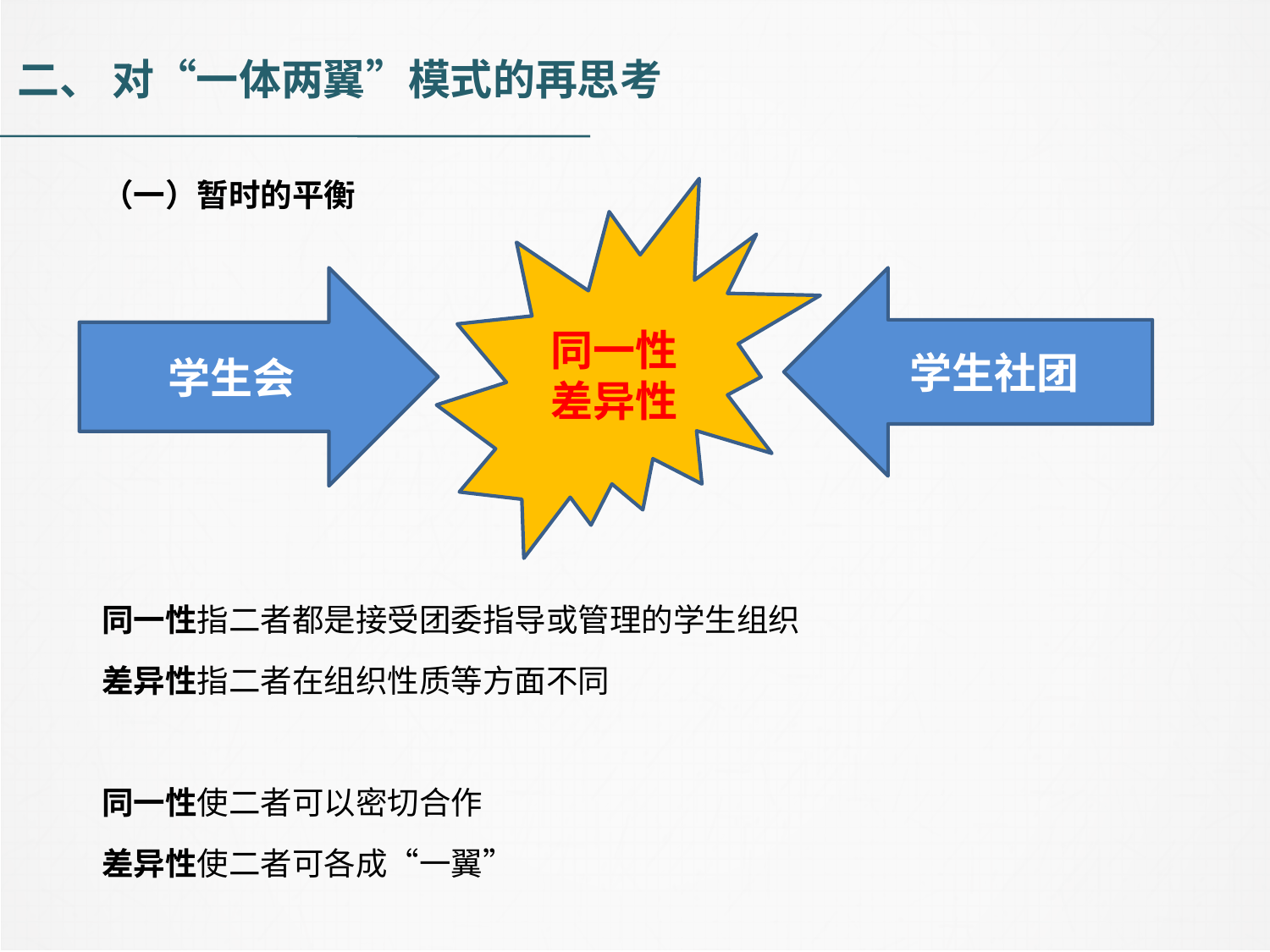

二、 对“一体两翼”模式的再思考
（一）暂时的平衡

同一性指二者都是接受团委指导或管理的学生组织
差异性指二者在组织性质等方面不同

同一性使二者可以密切合作
差异性使二者可各成“一翼”

同一性
差异性

学生会
学生社团